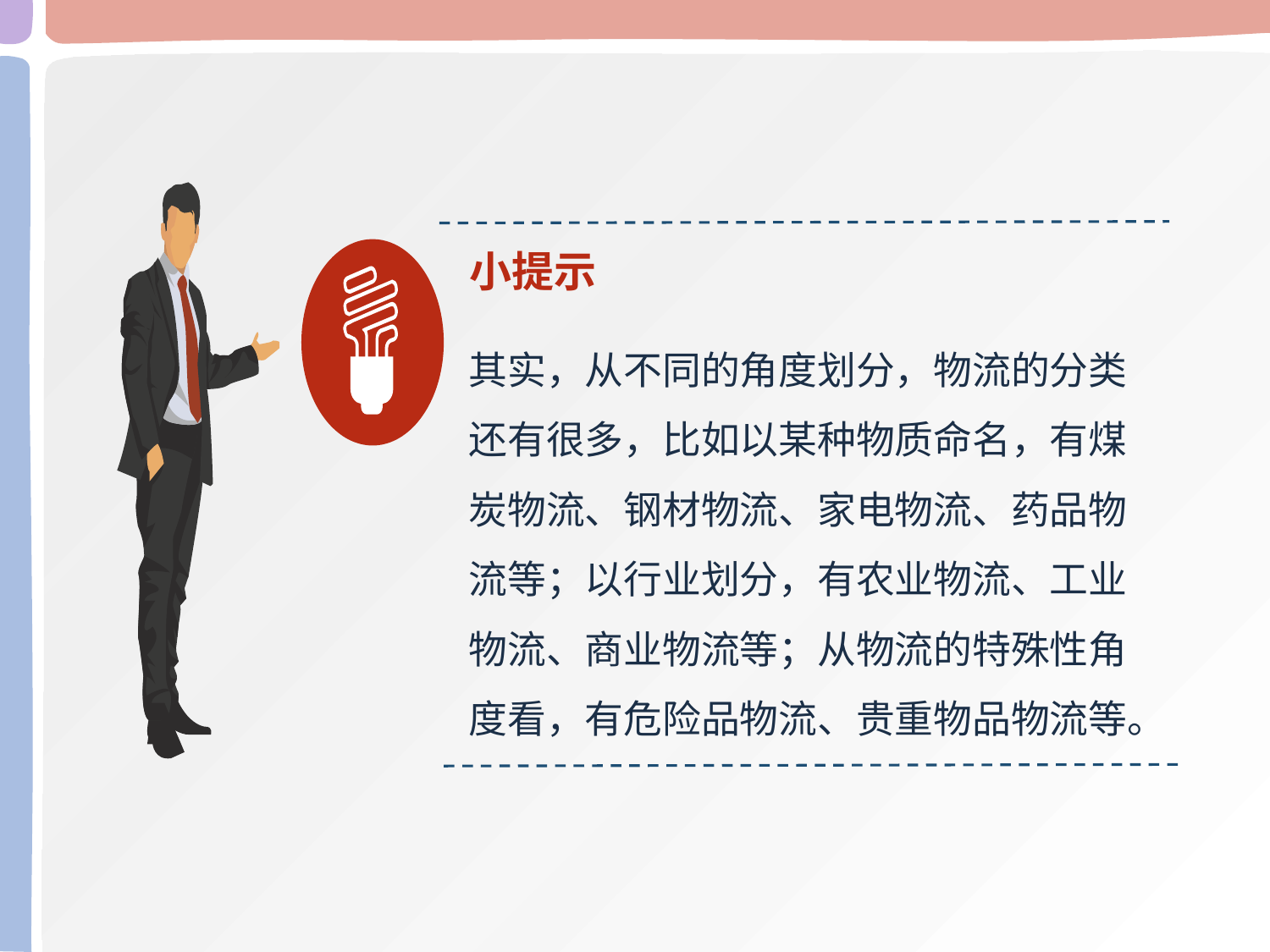

小提示
其实，从不同的角度划分，物流的分类还有很多，比如以某种物质命名，有煤炭物流、钢材物流、家电物流、药品物流等；以行业划分，有农业物流、工业物流、商业物流等；从物流的特殊性角度看，有危险品物流、贵重物品物流等。